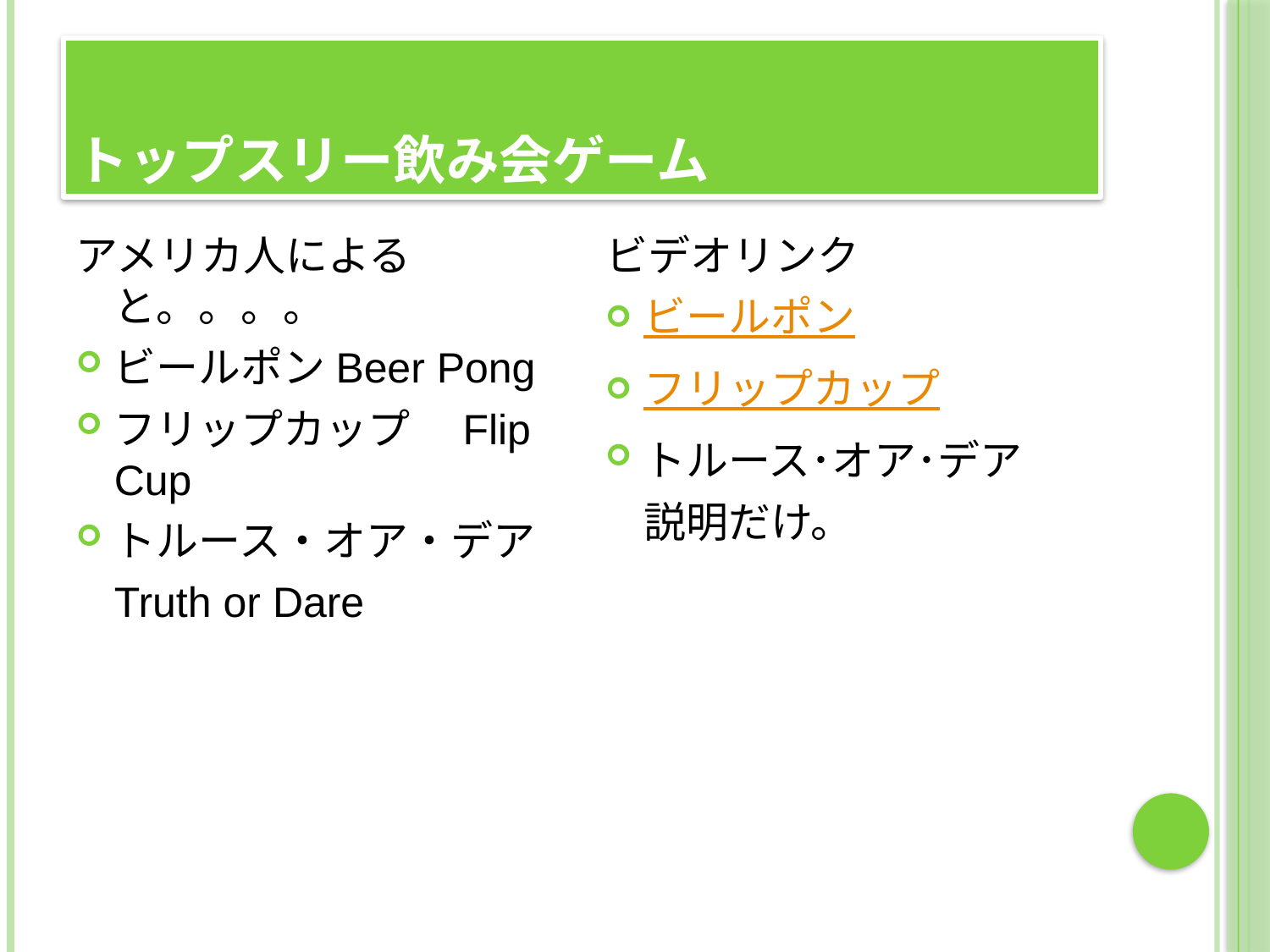

# トップスリー飲み会ゲーム
アメリカ人によると。。。。
ビールポンBeer Pong
フリップカップ　Flip Cup
トルース・オア・デア
	Truth or Dare

ビデオリンク
ビールポン
フリップカップ
トルース･オア･デア
	説明だけ。